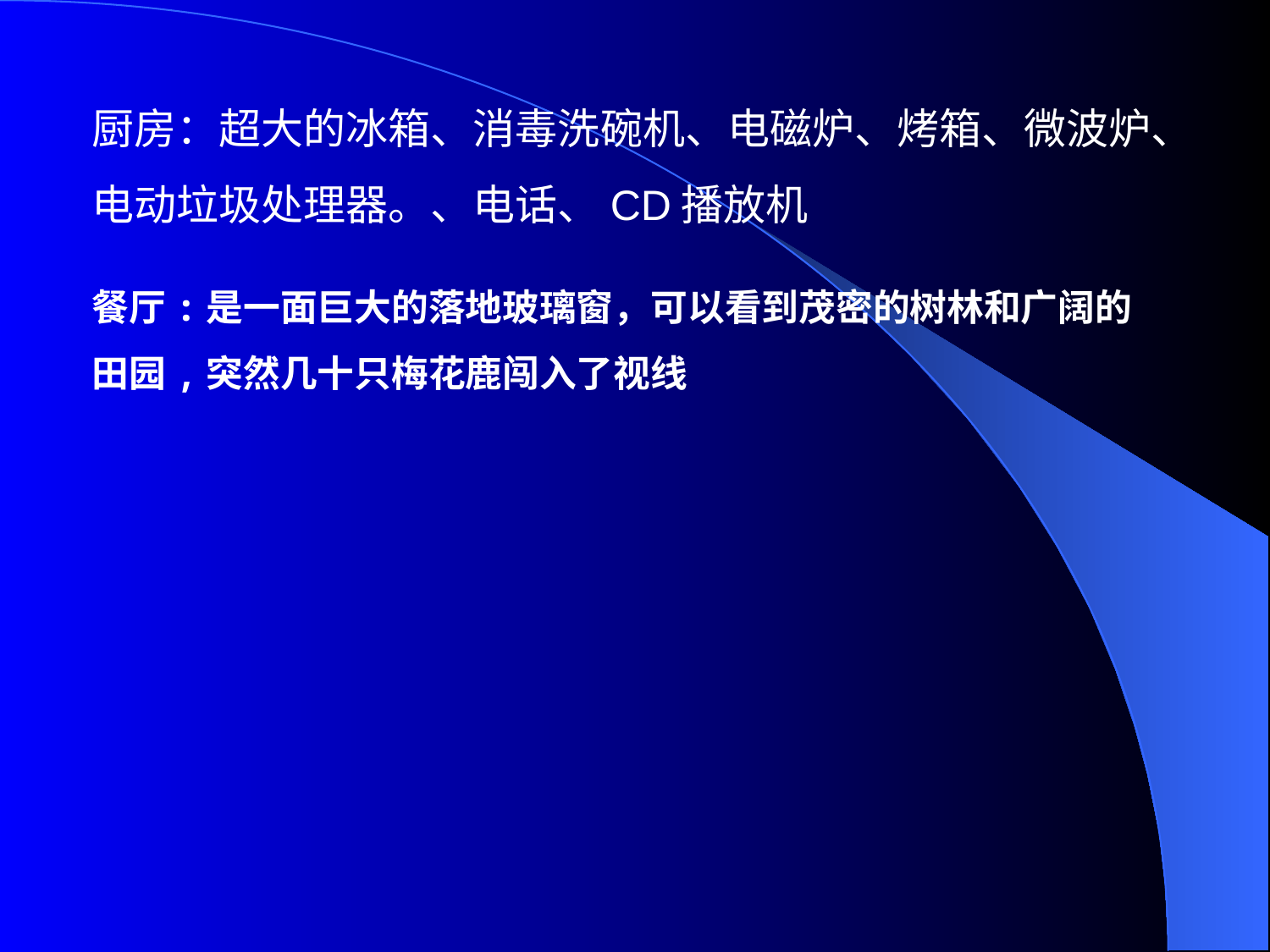

厨房：超大的冰箱、消毒洗碗机、电磁炉、烤箱、微波炉、电动垃圾处理器。、电话、CD播放机

餐厅:是一面巨大的落地玻璃窗，可以看到茂密的树林和广阔的田园,突然几十只梅花鹿闯入了视线